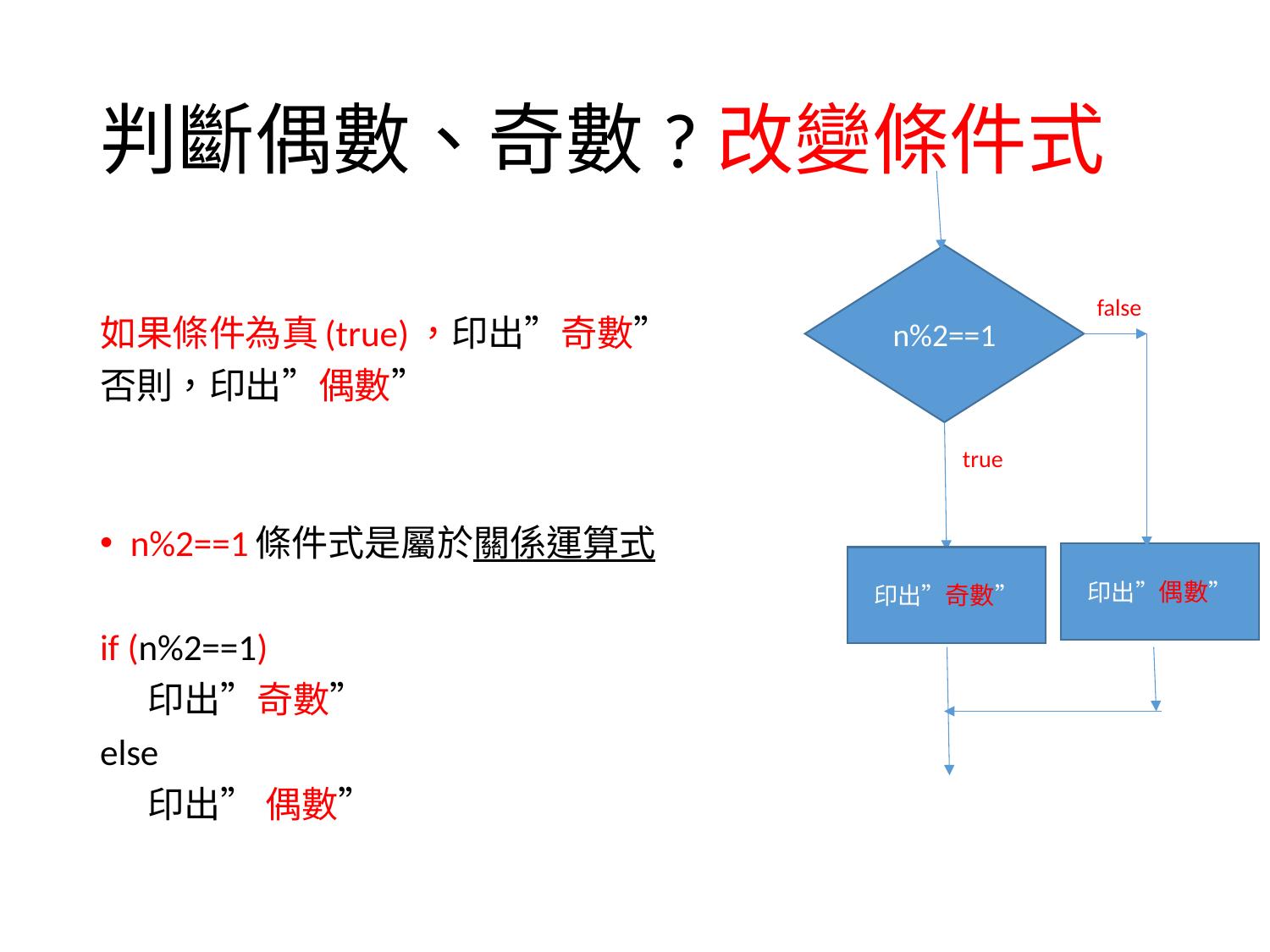

# 判斷偶數、奇數?改變條件式
n%2==1
false
如果條件為真(true)，印出”奇數”
否則，印出”偶數”

n%2==1條件式是屬於關係運算式

if (n%2==1)
     印出”奇數”
else
     印出” 偶數”

true
印出”偶數”
印出”奇數”